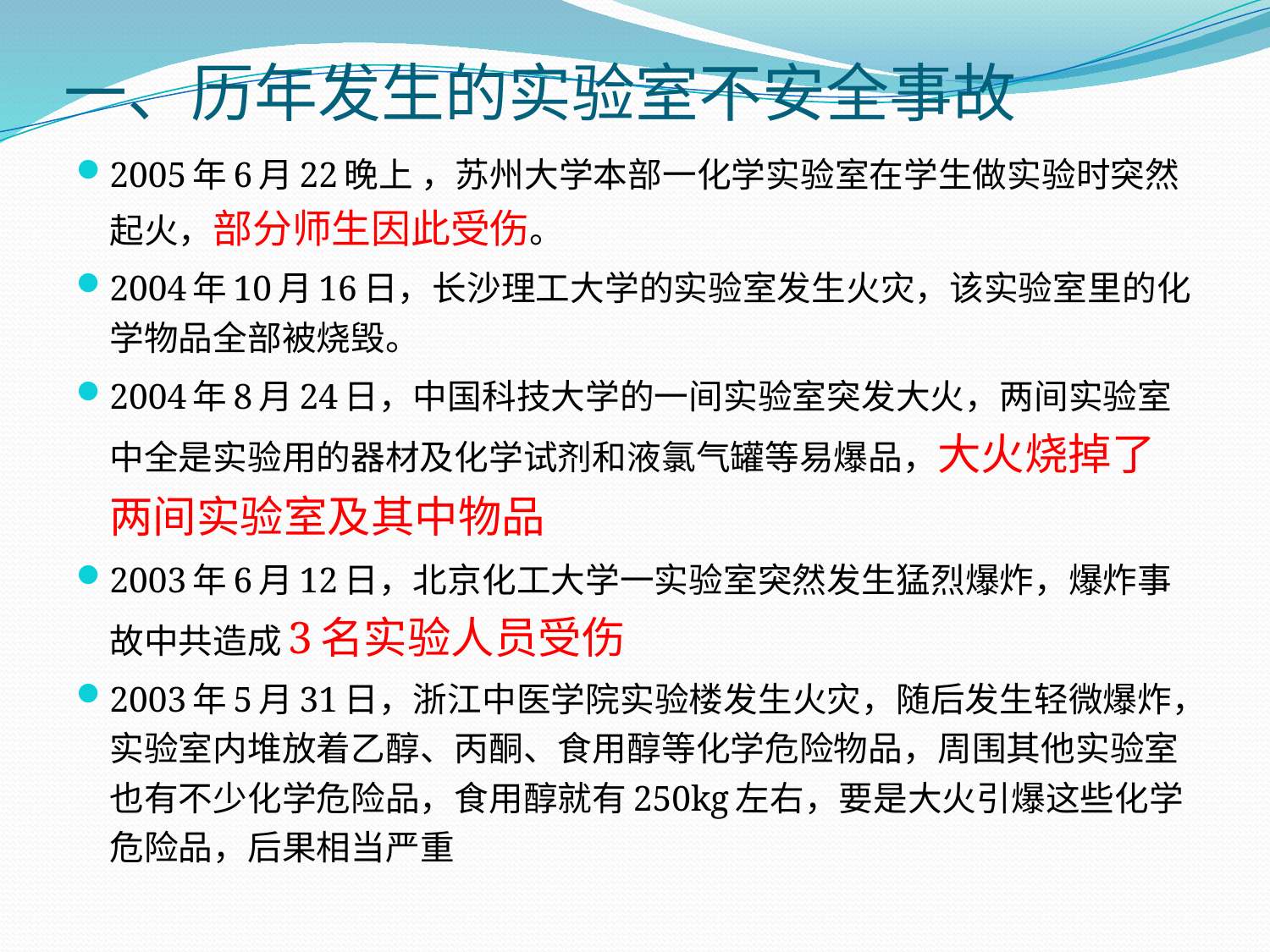

# 一、历年发生的实验室不安全事故
2005年6月22晚上 ，苏州大学本部一化学实验室在学生做实验时突然起火，部分师生因此受伤。
2004年10月16日，长沙理工大学的实验室发生火灾，该实验室里的化学物品全部被烧毁。
2004年8月24日，中国科技大学的一间实验室突发大火，两间实验室中全是实验用的器材及化学试剂和液氯气罐等易爆品，大火烧掉了两间实验室及其中物品
2003年6月12日，北京化工大学一实验室突然发生猛烈爆炸，爆炸事故中共造成3名实验人员受伤
2003年5月31日，浙江中医学院实验楼发生火灾，随后发生轻微爆炸，实验室内堆放着乙醇、丙酮、食用醇等化学危险物品，周围其他实验室也有不少化学危险品，食用醇就有250kg左右，要是大火引爆这些化学危险品，后果相当严重